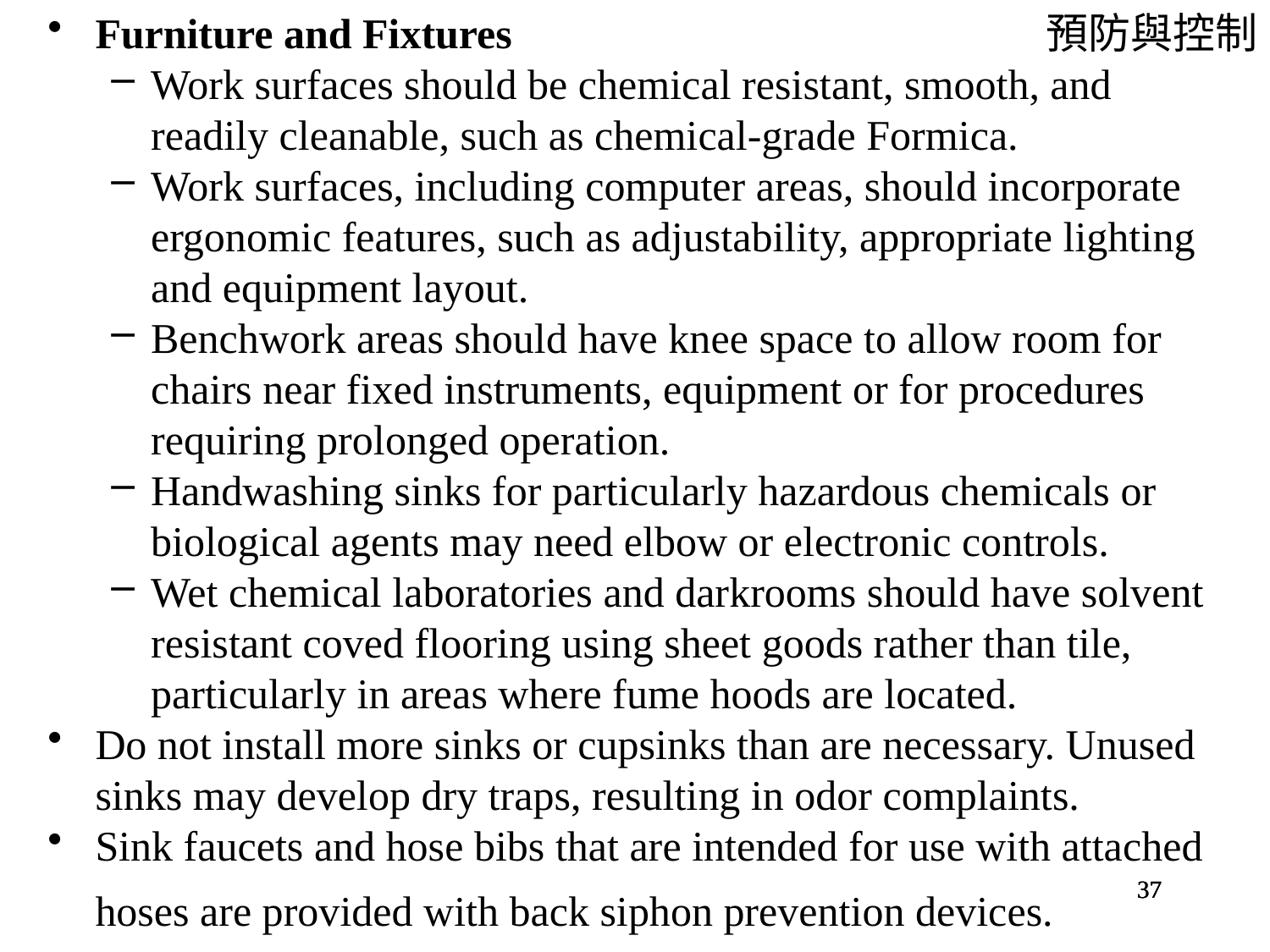

Furniture and Fixtures
Work surfaces should be chemical resistant, smooth, and readily cleanable, such as chemical-grade Formica.
Work surfaces, including computer areas, should incorporate ergonomic features, such as adjustability, appropriate lighting and equipment layout.
Benchwork areas should have knee space to allow room for chairs near fixed instruments, equipment or for procedures requiring prolonged operation.
Handwashing sinks for particularly hazardous chemicals or biological agents may need elbow or electronic controls.
Wet chemical laboratories and darkrooms should have solvent resistant coved flooring using sheet goods rather than tile, particularly in areas where fume hoods are located.
Do not install more sinks or cupsinks than are necessary. Unused sinks may develop dry traps, resulting in odor complaints.
Sink faucets and hose bibs that are intended for use with attached hoses are provided with back siphon prevention devices.
預防與控制
#
勞工安全衛生設施規則
37
37
37